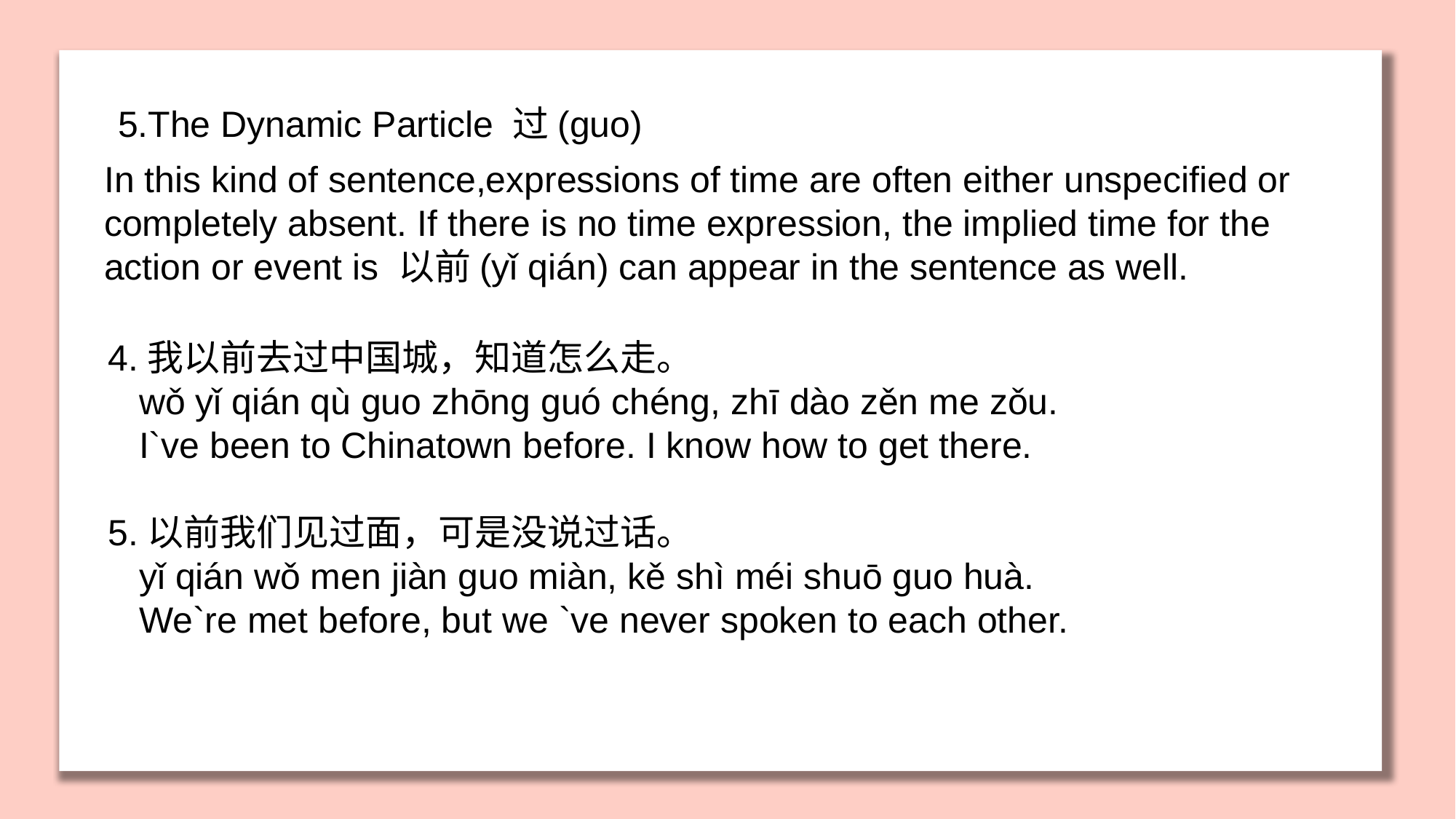

5.The Dynamic Particle 过(guo)
In this kind of sentence,expressions of time are often either unspecified or completely absent. If there is no time expression, the implied time for the action or event is 以前(yǐ qián) can appear in the sentence as well.
4.我以前去过中国城，知道怎么走。
   wǒ yǐ qián qù guo zhōng guó chéng, zhī dào zěn me zǒu.
   I`ve been to Chinatown before. I know how to get there.

5.以前我们见过面，可是没说过话。
   yǐ qián wǒ men jiàn guo miàn, kě shì méi shuō guo huà.
   We`re met before, but we `ve never spoken to each other.